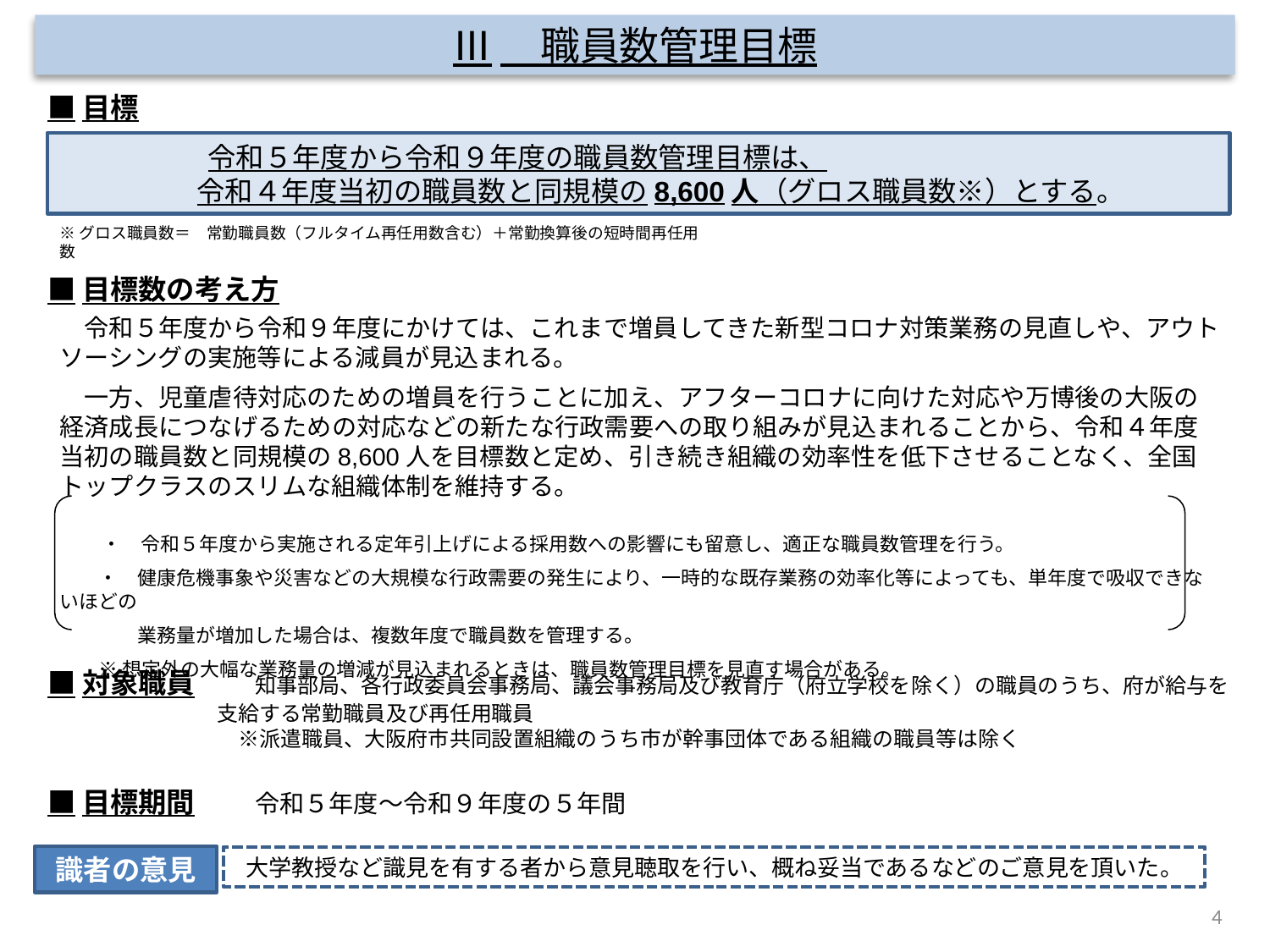

Ⅲ　職員数管理目標
■目標
　　　　　　令和５年度から令和９年度の職員数管理目標は、
      令和４年度当初の職員数と同規模の8,600人（グロス職員数※）とする。
※グロス職員数＝　常勤職員数（フルタイム再任用数含む）＋常勤換算後の短時間再任用数
■目標数の考え方
　令和５年度から令和９年度にかけては、これまで増員してきた新型コロナ対策業務の見直しや、アウトソーシングの実施等による減員が見込まれる。
　一方、児童虐待対応のための増員を行うことに加え、アフターコロナに向けた対応や万博後の大阪の経済成長につなげるための対応などの新たな行政需要への取り組みが見込まれることから、令和４年度当初の職員数と同規模の8,600人を目標数と定め、引き続き組織の効率性を低下させることなく、全国トップクラスのスリムな組織体制を維持する。

　　・　令和５年度から実施される定年引上げによる採用数への影響にも留意し、適正な職員数管理を行う。
　　・　健康危機事象や災害などの大規模な行政需要の発生により、一時的な既存業務の効率化等によっても、単年度で吸収できないほどの
　　　　業務量が増加した場合は、複数年度で職員数を管理する。
　　※ 想定外の大幅な業務量の増減が見込まれるときは、職員数管理目標を見直す場合がある。

■対象職員　　知事部局、各行政委員会事務局、議会事務局及び教育庁（府立学校を除く）の職員のうち、府が給与を
　　　　　　　　支給する常勤職員及び再任用職員
　　　　　　　　　※派遣職員、大阪府市共同設置組織のうち市が幹事団体である組織の職員等は除く

■目標期間　　令和５年度～令和９年度の５年間

識者の意見
大学教授など識見を有する者から意見聴取を行い、概ね妥当であるなどのご意見を頂いた。
4